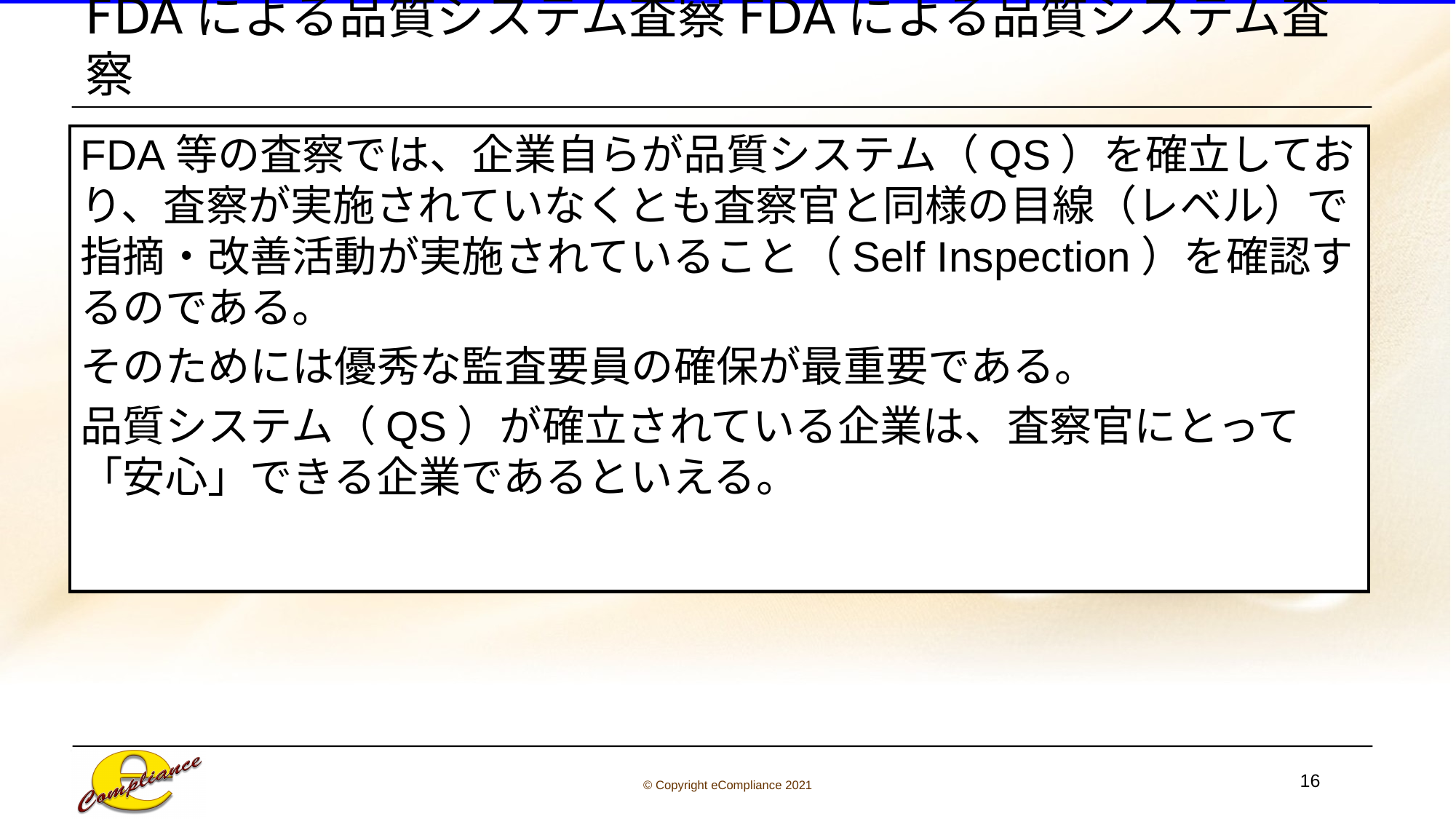

# FDAによる品質システム査察FDAによる品質システム査察
FDA等の査察では、企業自らが品質システム（QS）を確立しており、査察が実施されていなくとも査察官と同様の目線（レベル）で指摘・改善活動が実施されていること（Self Inspection）を確認するのである。
そのためには優秀な監査要員の確保が最重要である。
品質システム（QS）が確立されている企業は、査察官にとって「安心」できる企業であるといえる。